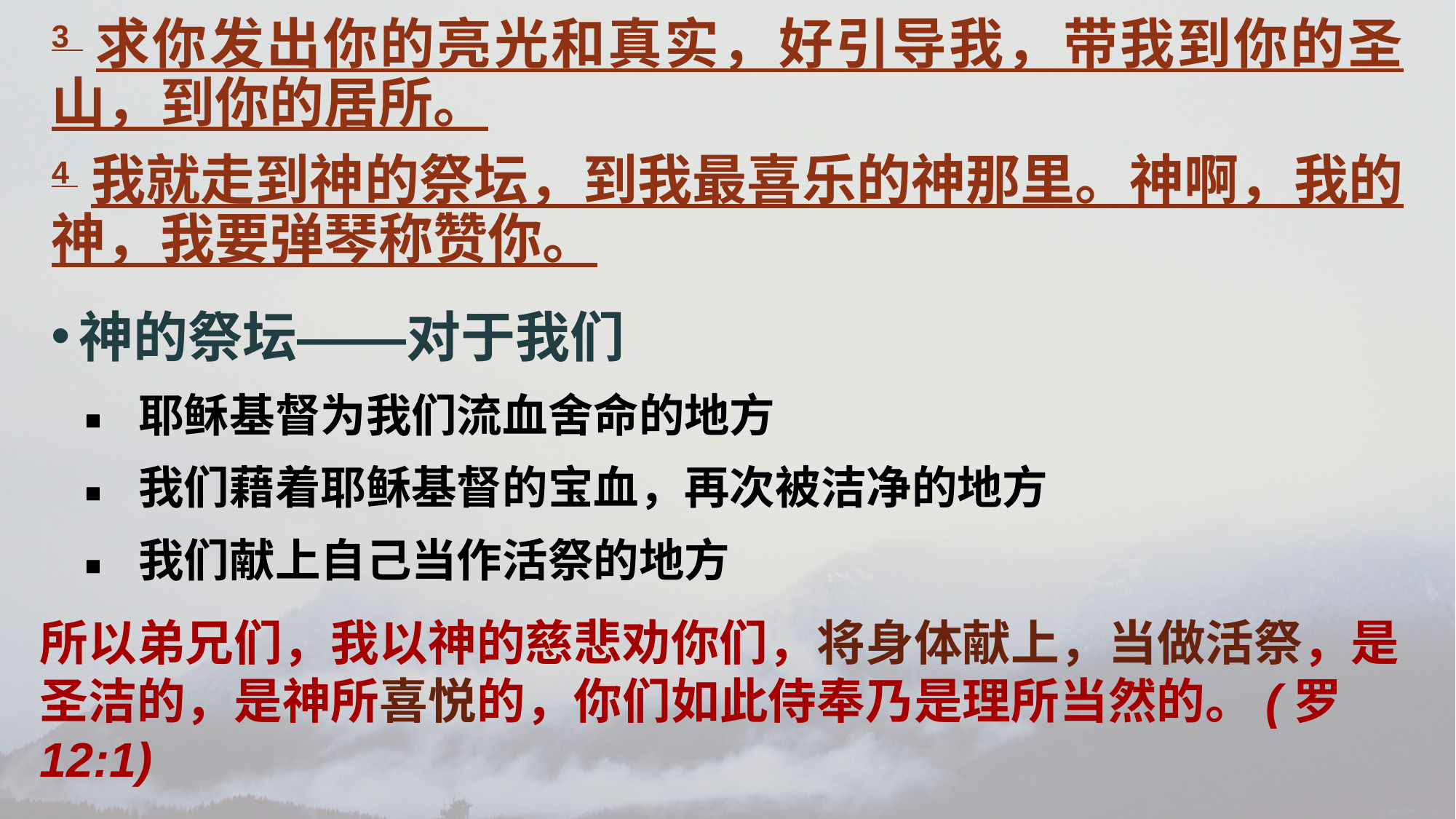

3 求你发出你的亮光和真实，好引导我，带我到你的圣山，到你的居所。
4 我就走到神的祭坛，到我最喜乐的神那里。神啊，我的神，我要弹琴称赞你。
神的祭坛——对于我们
耶稣基督为我们流血舍命的地方
我们藉着耶稣基督的宝血，再次被洁净的地方
我们献上自己当作活祭的地方

所以弟兄们，我以神的慈悲劝你们，将身体献上，当做活祭，是圣洁的，是神所喜悦的，你们如此侍奉乃是理所当然的。(罗12:1)